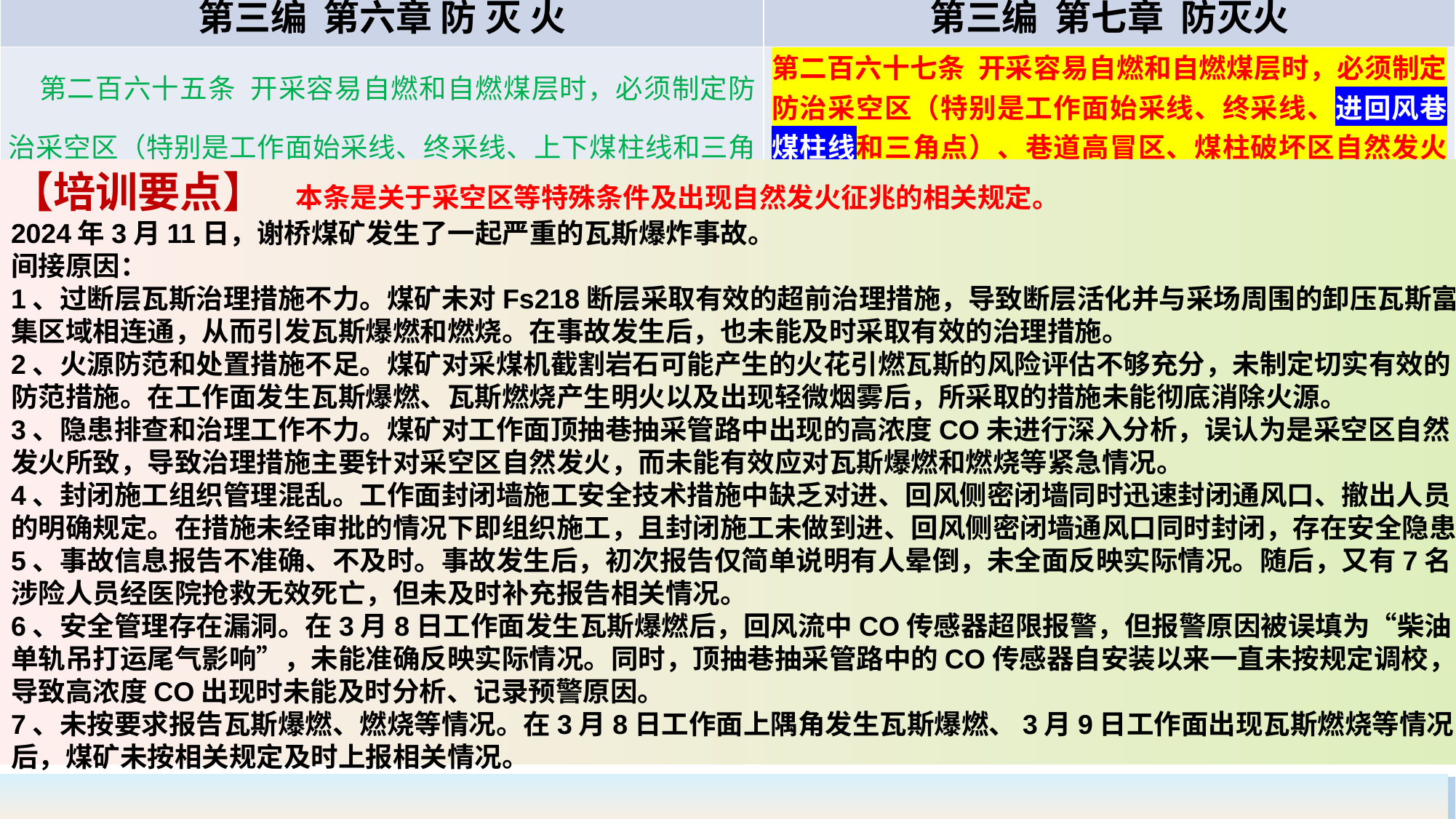

| 《煤矿安全规程》（2022版） | 《煤矿安全规程》（2025版） |
| --- | --- |
| 第三编 第六章 防 灭 火 | 第三编 第七章 防灭火 |
| 第二百六十五条 开采容易自燃和自燃煤层时，必须制定防治采空区（特别是工作面始采线、终采线、上下煤柱线和三角点）、巷道高冒区、煤柱破坏区自然发火的技术措施。 当井下发现自然发火征兆时，必须停止作业，立即采取有效措施处理。在发火征兆不能得到有效控制时，必须撤出人员，封闭危险区域。进行封闭施工作业时，其他区域所有人员必须全部撤出。 | 第二百六十七条 开采容易自燃和自燃煤层时，必须制定防治采空区（特别是工作面始采线、终采线、进回风巷煤柱线和三角点）、巷道高冒区、煤柱破坏区自然发火的技术措施。 当井下发现自然发火预兆时，必须停止作业，立即采取有效措施处理。在发火预兆不能得到有效控制时，必须撤出人员，封闭危险区域。进行封闭施工作业时，无关人员和其他区域所有人员必须全部撤出。 |
【培训要点】    本条是关于采空区等特殊条件及出现自然发火征兆的相关规定。
2024年3月11日，谢桥煤矿发生了一起严重的瓦斯爆炸事故。
间接原因：
1、过断层瓦斯治理措施不力。煤矿未对Fs218断层采取有效的超前治理措施，导致断层活化并与采场周围的卸压瓦斯富集区域相连通，从而引发瓦斯爆燃和燃烧。在事故发生后，也未能及时采取有效的治理措施。
2、火源防范和处置措施不足。煤矿对采煤机截割岩石可能产生的火花引燃瓦斯的风险评估不够充分，未制定切实有效的防范措施。在工作面发生瓦斯爆燃、瓦斯燃烧产生明火以及出现轻微烟雾后，所采取的措施未能彻底消除火源。
3、隐患排查和治理工作不力。煤矿对工作面顶抽巷抽采管路中出现的高浓度CO未进行深入分析，误认为是采空区自然发火所致，导致治理措施主要针对采空区自然发火，而未能有效应对瓦斯爆燃和燃烧等紧急情况。
4、封闭施工组织管理混乱。工作面封闭墙施工安全技术措施中缺乏对进、回风侧密闭墙同时迅速封闭通风口、撤出人员的明确规定。在措施未经审批的情况下即组织施工，且封闭施工未做到进、回风侧密闭墙通风口同时封闭，存在安全隐患。
5、事故信息报告不准确、不及时。事故发生后，初次报告仅简单说明有人晕倒，未全面反映实际情况。随后，又有7名涉险人员经医院抢救无效死亡，但未及时补充报告相关情况。
6、安全管理存在漏洞。在3月8日工作面发生瓦斯爆燃后，回风流中CO传感器超限报警，但报警原因被误填为“柴油单轨吊打运尾气影响”，未能准确反映实际情况。同时，顶抽巷抽采管路中的CO传感器自安装以来一直未按规定调校，导致高浓度CO出现时未能及时分析、记录预警原因。
7、未按要求报告瓦斯爆燃、燃烧等情况。在3月8日工作面上隅角发生瓦斯爆燃、3月9日工作面出现瓦斯燃烧等情况后，煤矿未按相关规定及时上报相关情况。‌